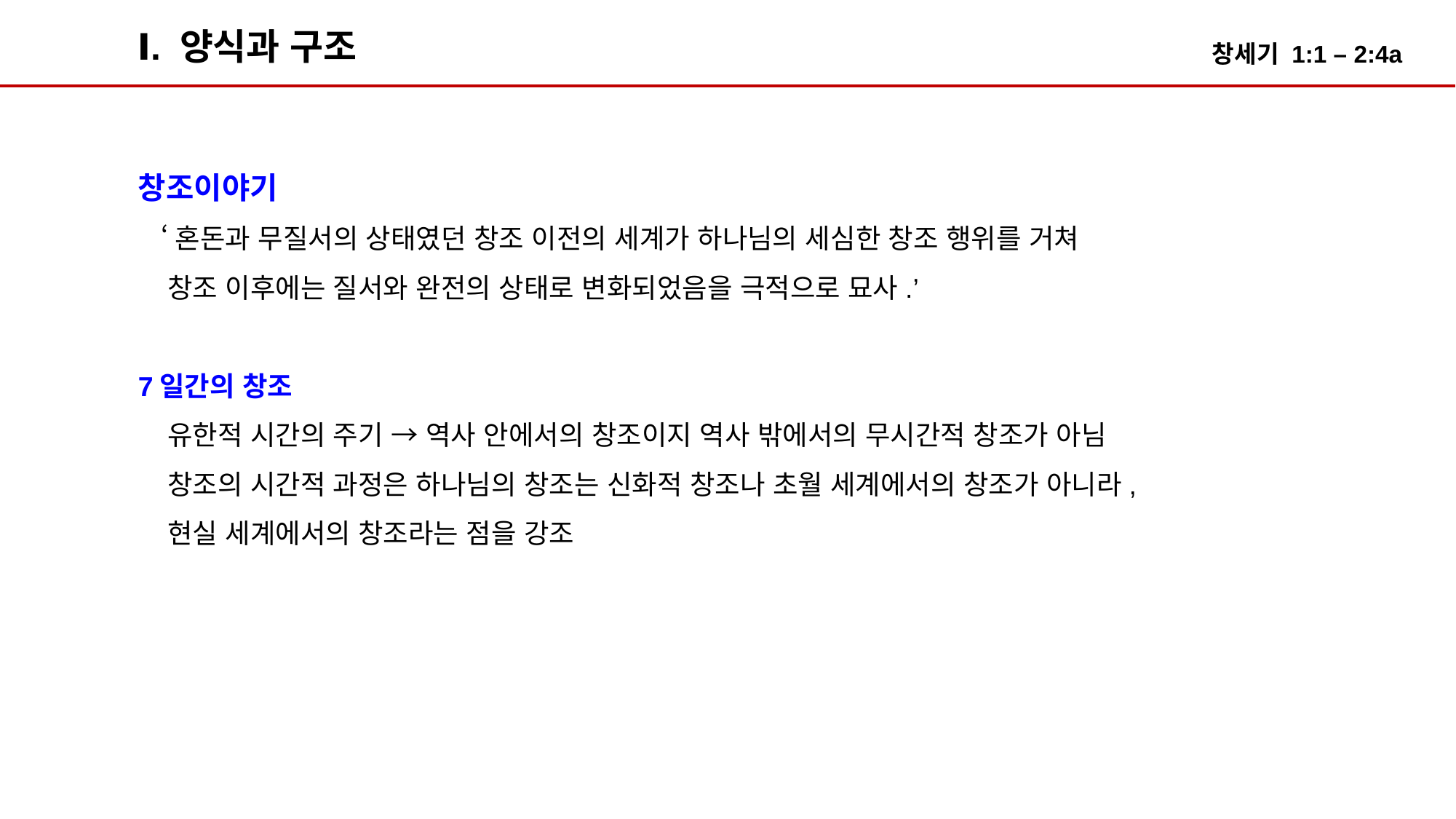

Ⅰ. 양식과 구조
창조이야기
   ‘혼돈과 무질서의 상태였던 창조 이전의 세계가 하나님의 세심한 창조 행위를 거쳐
   창조 이후에는 질서와 완전의 상태로 변화되었음을 극적으로 묘사.’

7일간의 창조
   유한적 시간의 주기 → 역사 안에서의 창조이지 역사 밖에서의 무시간적 창조가 아님
   창조의 시간적 과정은 하나님의 창조는 신화적 창조나 초월 세계에서의 창조가 아니라,
   현실 세계에서의 창조라는 점을 강조